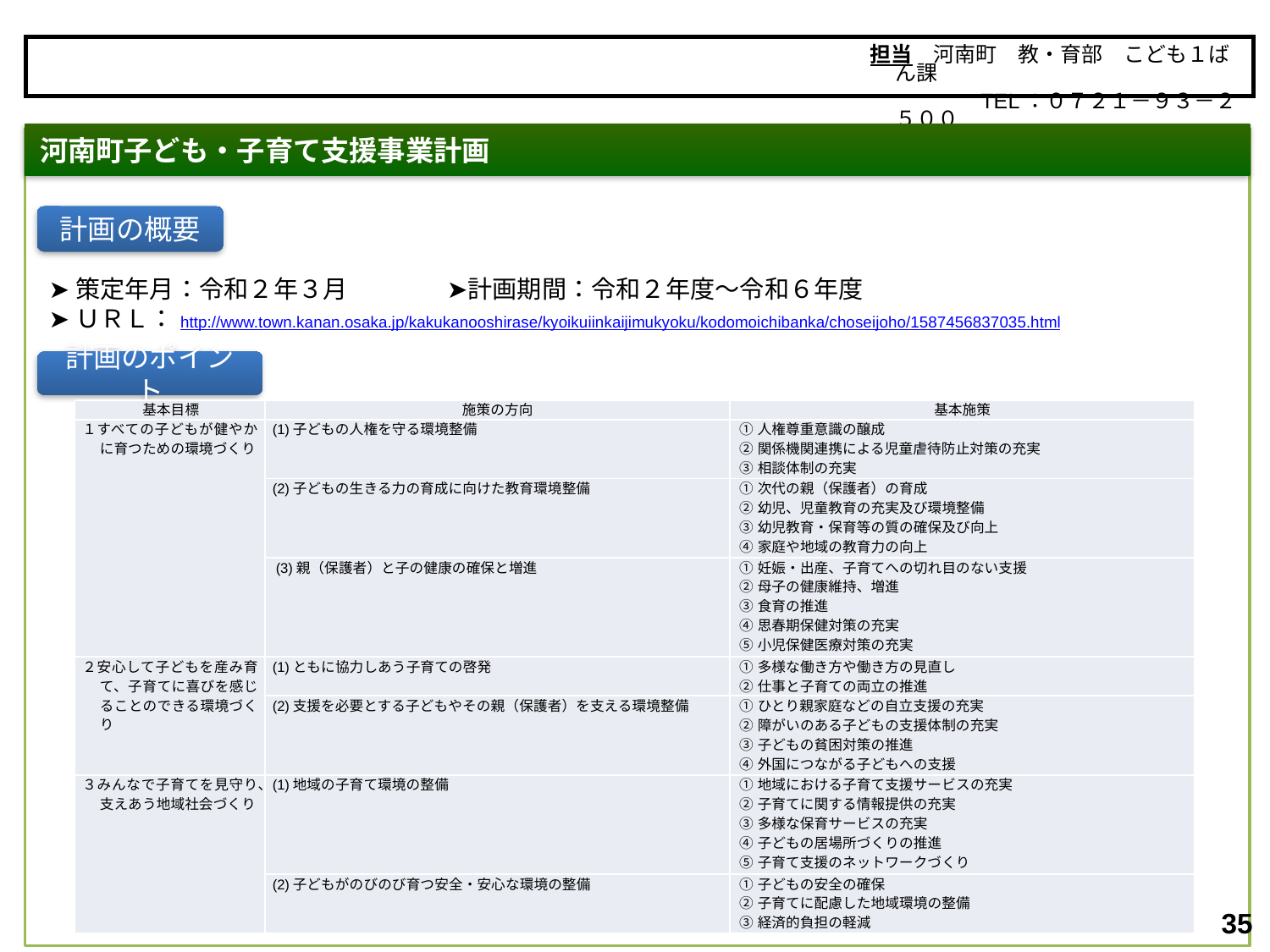

担当　河南町　教・育部　こども１ばん課
　　　　　TEL：０７２１－９３－２５００

河南町
河南町子ども・子育て支援事業計画

➤策定年月：令和２年３月　　　　➤計画期間：令和２年度～令和６年度
➤ＵＲＬ：http://www.town.kanan.osaka.jp/kakukanooshirase/kyoikuiinkaijimukyoku/kodomoichibanka/choseijoho/1587456837035.html

計画の概要
計画のポイント
| 基本目標 | 施策の方向 | 基本施策 |
| --- | --- | --- |
| １すべての子どもが健やかに育つための環境づくり | (1)子どもの人権を守る環境整備 | ①⼈権尊重意識の醸成 ②関係機関連携による児童虐待防止対策の充実 ③相談体制の充実 |
|  | (2)⼦どもの⽣きる⼒の育成に向けた教育環境整備 | ①次代の親（保護者）の育成 ②幼児、児童教育の充実及び環境整備 ③幼児教育・保育等の質の確保及び向上 ④家庭や地域の教育⼒の向上 |
|  | (3)親（保護者）と子の健康の確保と増進 | ①妊娠・出産、⼦育てへの切れ目のない⽀援 ②⺟⼦の健康維持、増進 ③食育の推進 ④思春期保健対策の充実 ⑤⼩児保健医療対策の充実 |
| ２安心して子どもを産み育て、子育てに喜びを感じることのできる環境づくり | (1)ともに協⼒しあう⼦育ての啓発 | ①多様な働き⽅や働き⽅の⾒直し ②仕事と⼦育ての両⽴の推進 |
|  | (2)支援を必要とする子どもやその親（保護者）を支える環境整備 | ①ひとり親家庭などの⾃⽴⽀援の充実 ②障がいのある子どもの支援体制の充実 ③子どもの貧困対策の推進 ④外国につながる子どもへの支援 |
| ３みんなで⼦育てを⾒守り、支えあう地域社会づくり | (1)地域の子育て環境の整備 | ①地域における子育て支援サービスの充実 ②子育てに関する情報提供の充実 ③多様な保育サービスの充実 ④子どもの居場所づくりの推進 ⑤子育て支援のネットワークづくり |
|  | (2)子どもがのびのび育つ安全・安心な環境の整備 | ①子どもの安全の確保 ②子育てに配慮した地域環境の整備 ③経済的負担の軽減 |
35